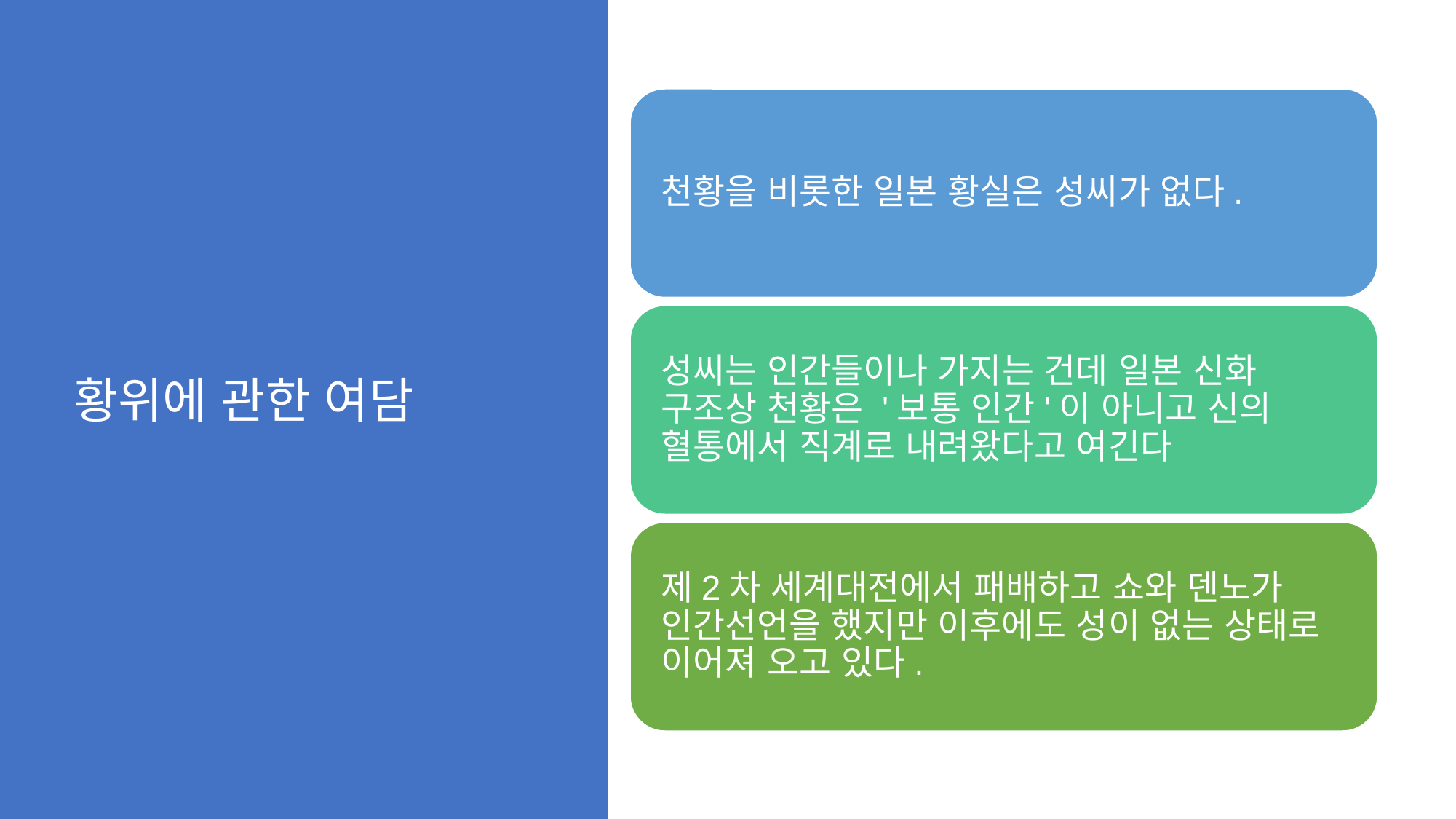

# 황위에 관한 여담
천황을 비롯한 일본 황실은 성씨가 없다.
성씨는 인간들이나 가지는 건데 일본 신화 구조상 천황은 '보통 인간'이 아니고 신의 혈통에서 직계로 내려왔다고 여긴다
제2차 세계대전에서 패배하고 쇼와 덴노가 인간선언을 했지만 이후에도 성이 없는 상태로 이어져 오고 있다.